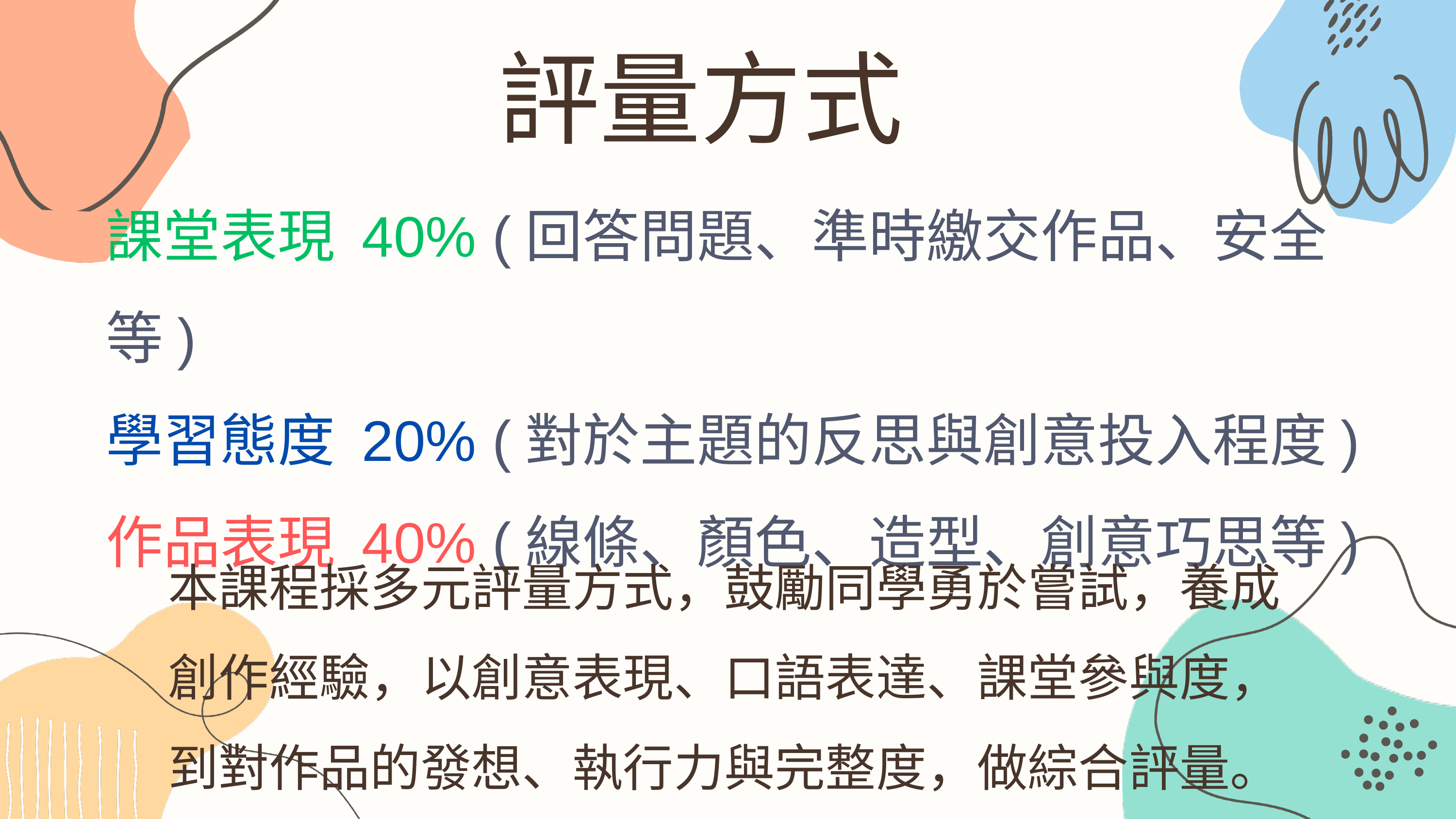

評量方式

課堂表現 40% (回答問題、準時繳交作品、安全等)
學習態度 20% (對於主題的反思與創意投入程度)
作品表現 40% (線條、顏色、造型、創意巧思等)

本課程採多元評量方式，鼓勵同學勇於嘗試，養成創作經驗，以創意表現、口語表達、課堂參與度，到對作品的發想、執行力與完整度，做綜合評量。